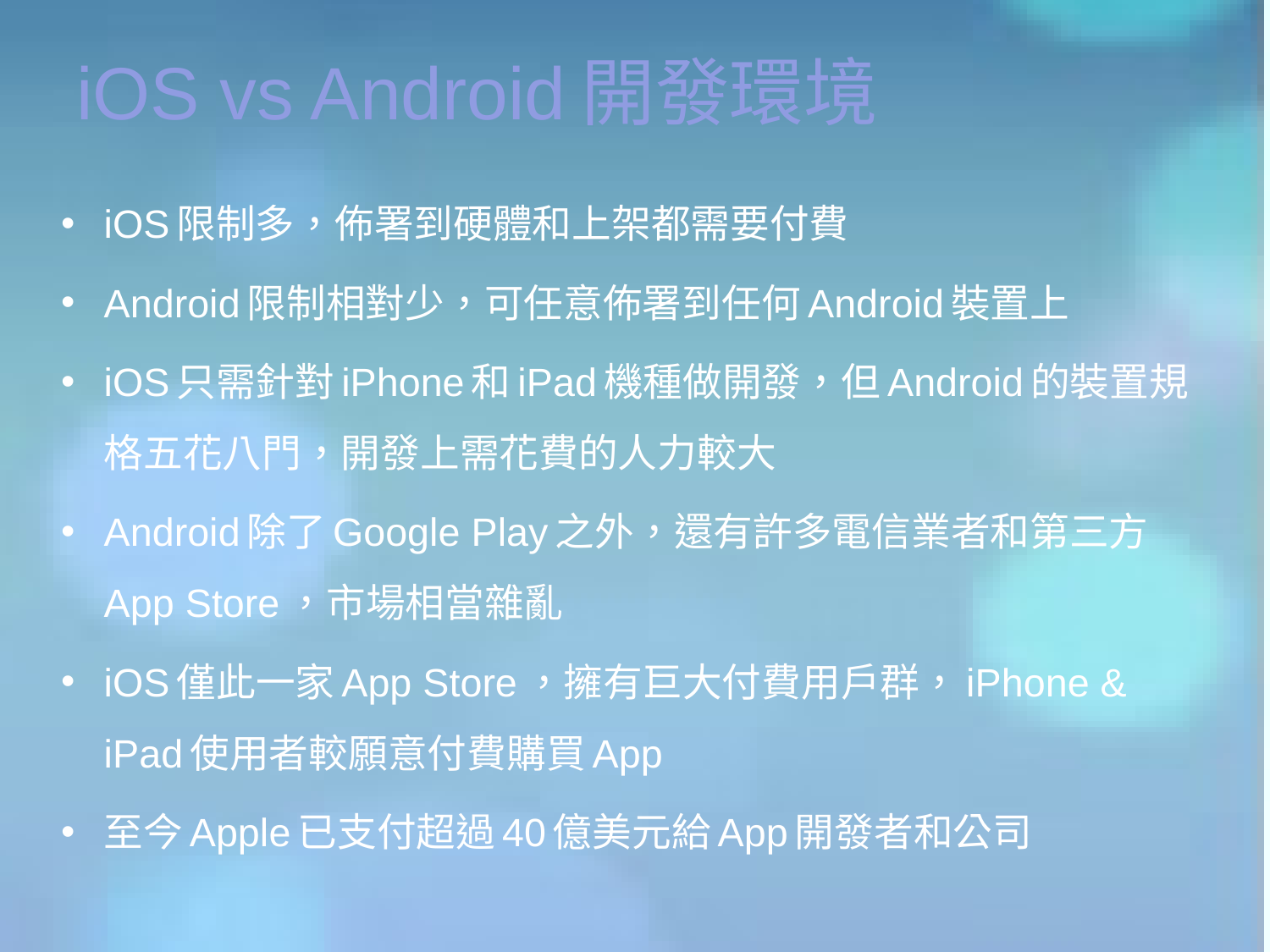

# iOS vs Android開發環境
iOS限制多，佈署到硬體和上架都需要付費
Android限制相對少，可任意佈署到任何Android裝置上
iOS只需針對iPhone和iPad機種做開發，但Android的裝置規格五花八門，開發上需花費的人力較大
Android除了Google Play之外，還有許多電信業者和第三方App Store，市場相當雜亂
iOS僅此一家App Store，擁有巨大付費用戶群，iPhone & iPad使用者較願意付費購買App
至今Apple已支付超過40億美元給App開發者和公司